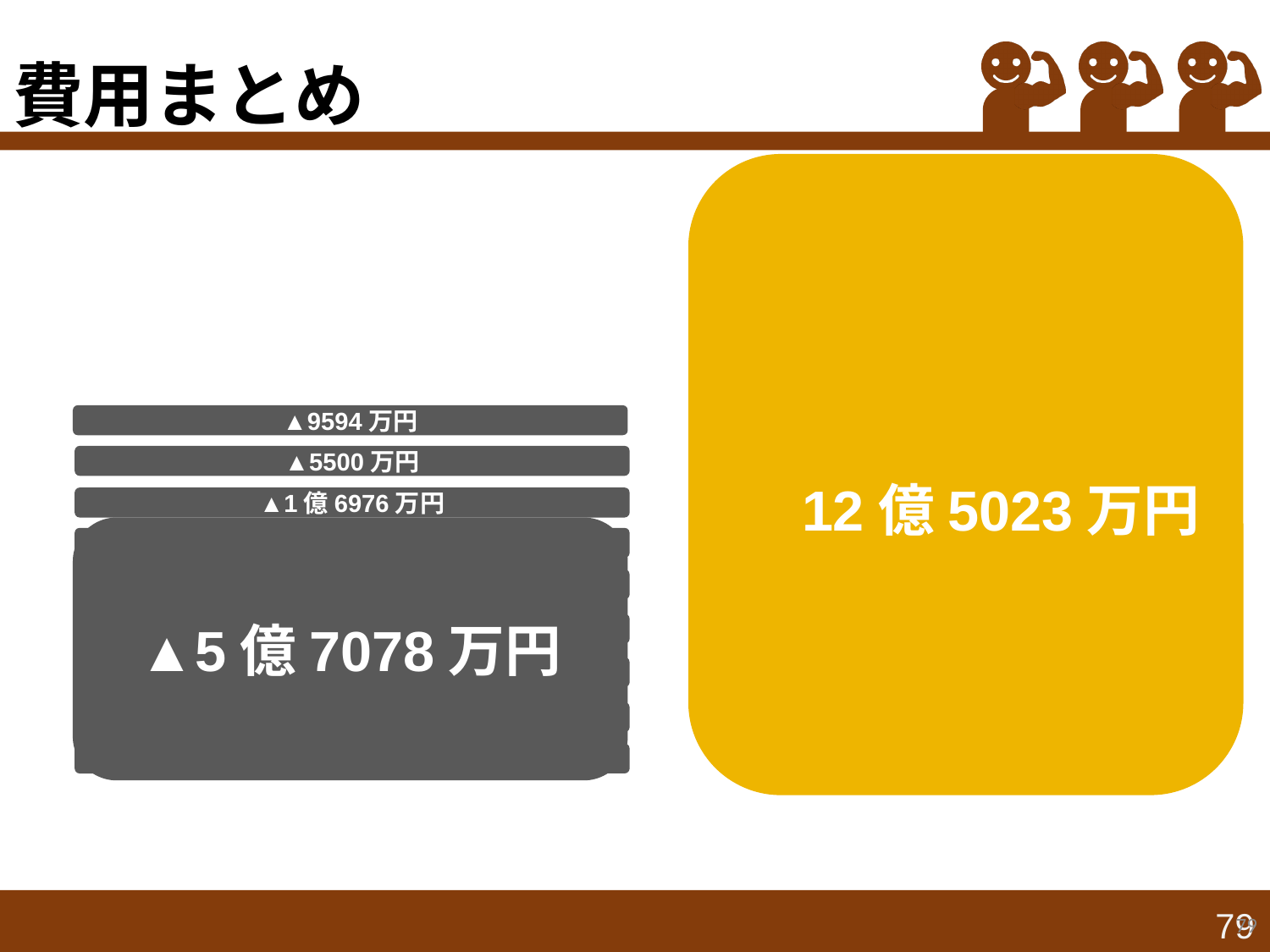

# 費用まとめ
　　　　　　　　　12億5023万円
▲9594万円
▲5500万円
▲1億6976万円
▲5億7078万円
▲6015万円
▲１億円
▲2785万円
▲6000万円
▲48万円
▲160万円
79